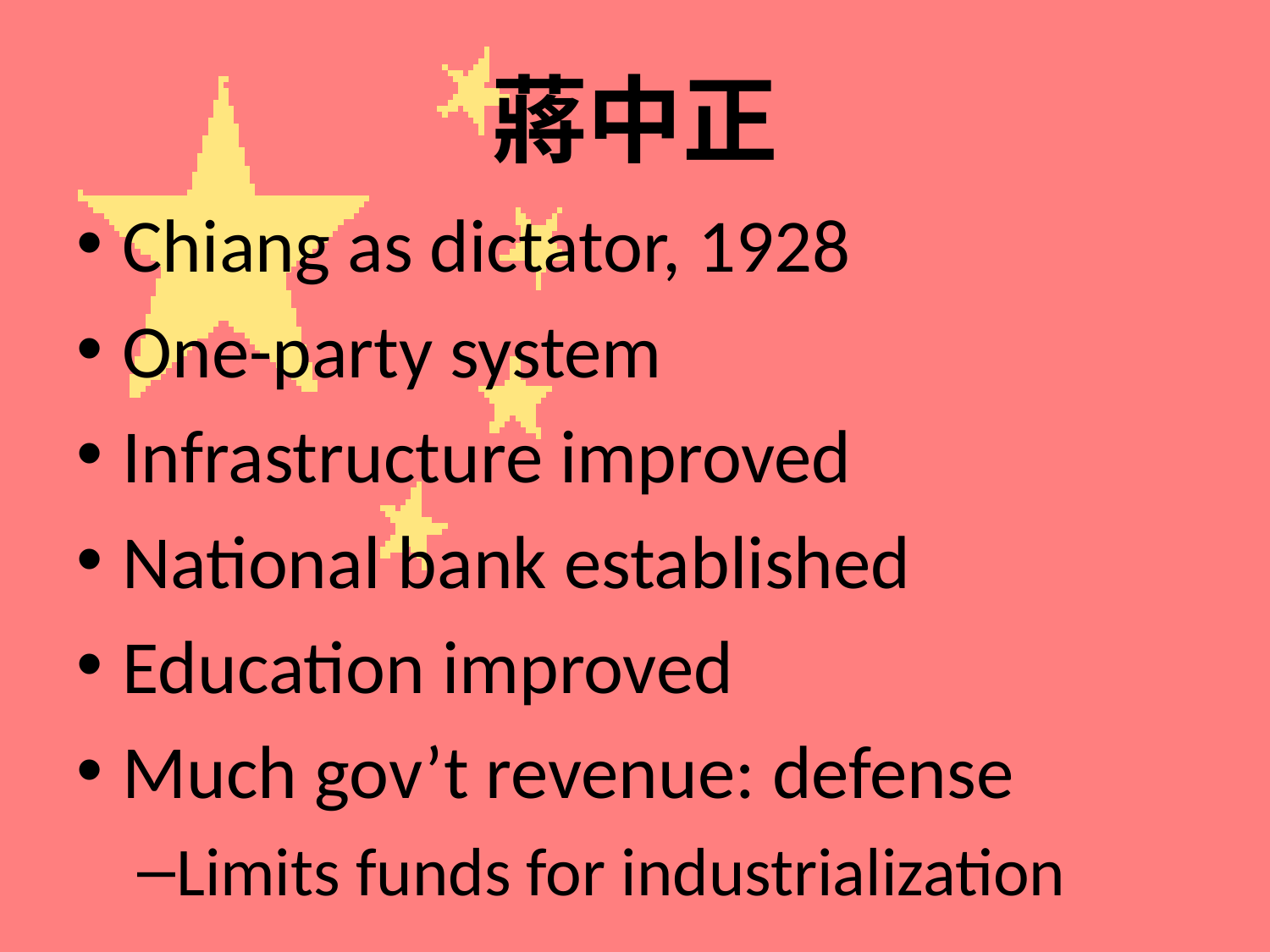

# 蔣中正
Chiang as dictator, 1928
One-party system
Infrastructure improved
National bank established
Education improved
Much gov’t revenue: defense
Limits funds for industrialization